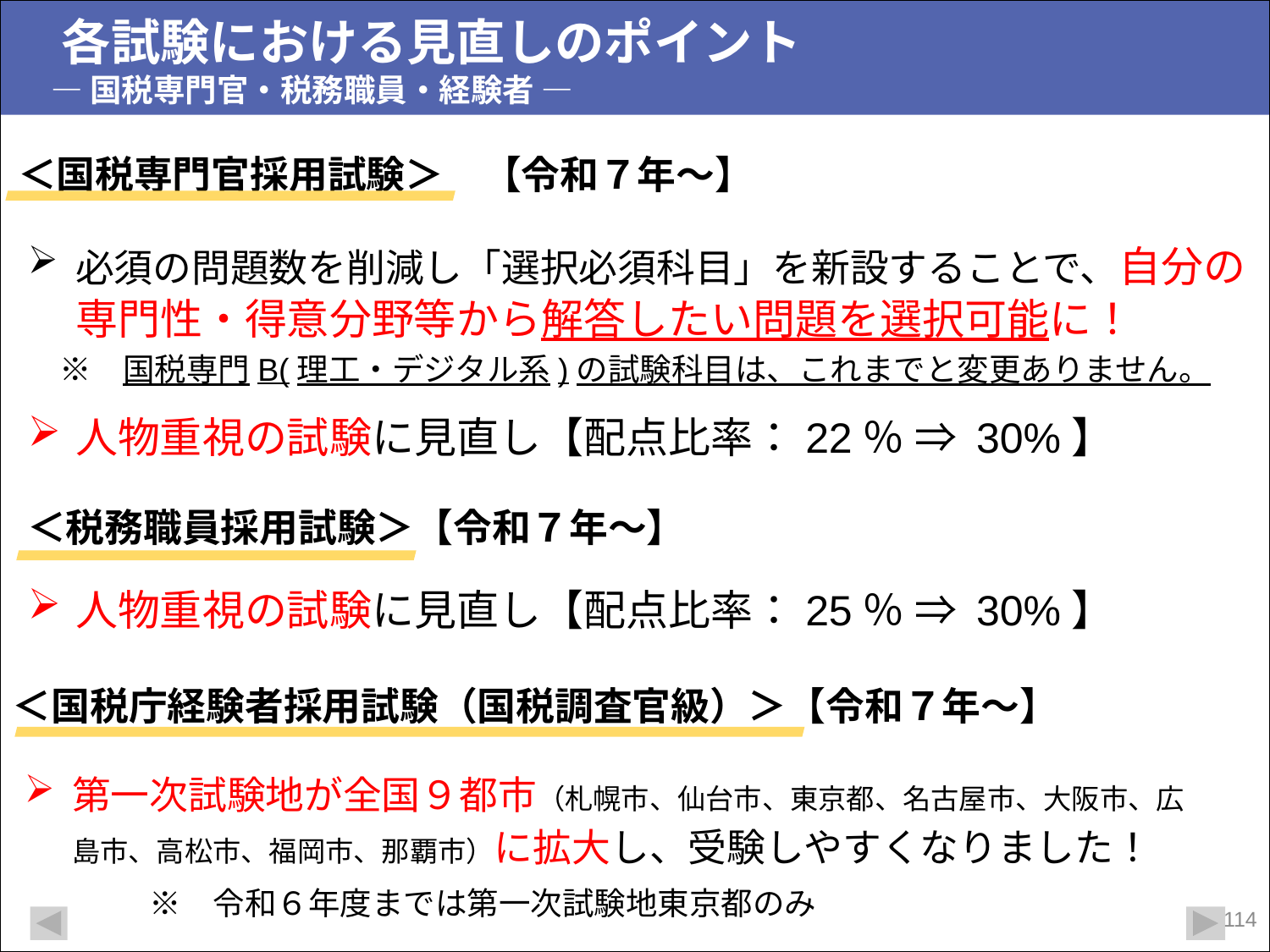

各試験における見直しのポイント
　 ― 国税専門官・税務職員・経験者 ―

＜国税専門官採用試験＞　【令和７年～】

必須の問題数を削減し「選択必須科目」を新設することで、自分の専門性・得意分野等から解答したい問題を選択可能に！
　※　国税専門B(理工・デジタル系)の試験科目は、これまでと変更ありません。
人物重視の試験に見直し【配点比率：22％ ⇒ 30%】
＜税務職員採用試験＞【令和７年～】
人物重視の試験に見直し【配点比率：25％ ⇒ 30%】

＜国税庁経験者採用試験（国税調査官級）＞【令和７年～】

第一次試験地が全国９都市（札幌市、仙台市、東京都、名古屋市、大阪市、広島市、高松市、福岡市、那覇市）に拡大し、受験しやすくなりました！　　※　令和６年度までは第一次試験地東京都のみ
114